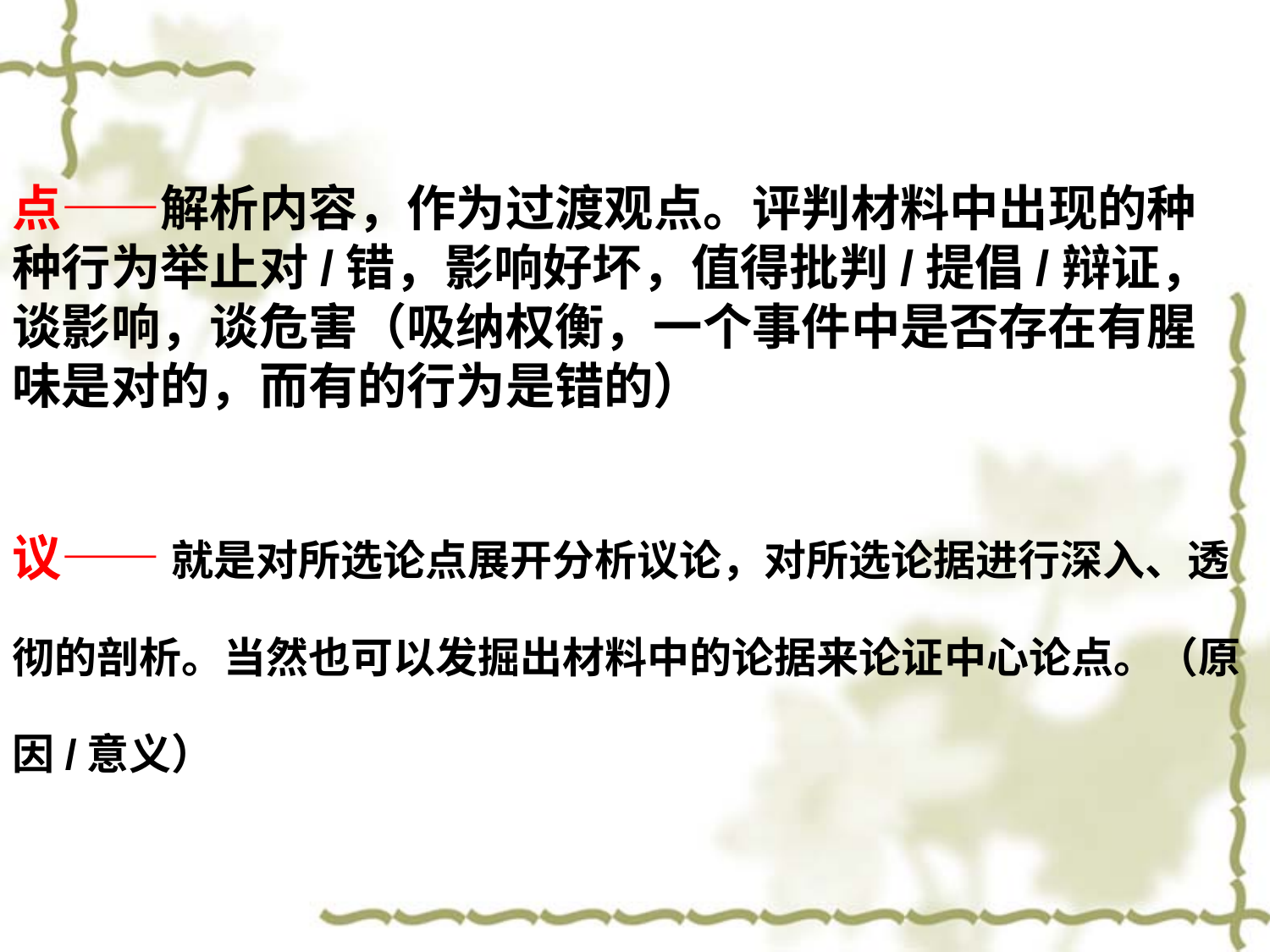

点——解析内容，作为过渡观点。评判材料中出现的种种行为举止对/错，影响好坏，值得批判/提倡/辩证，谈影响，谈危害（吸纳权衡，一个事件中是否存在有腥味是对的，而有的行为是错的）

议—— 就是对所选论点展开分析议论，对所选论据进行深入、透彻的剖析。当然也可以发掘出材料中的论据来论证中心论点。（原因/意义）

9